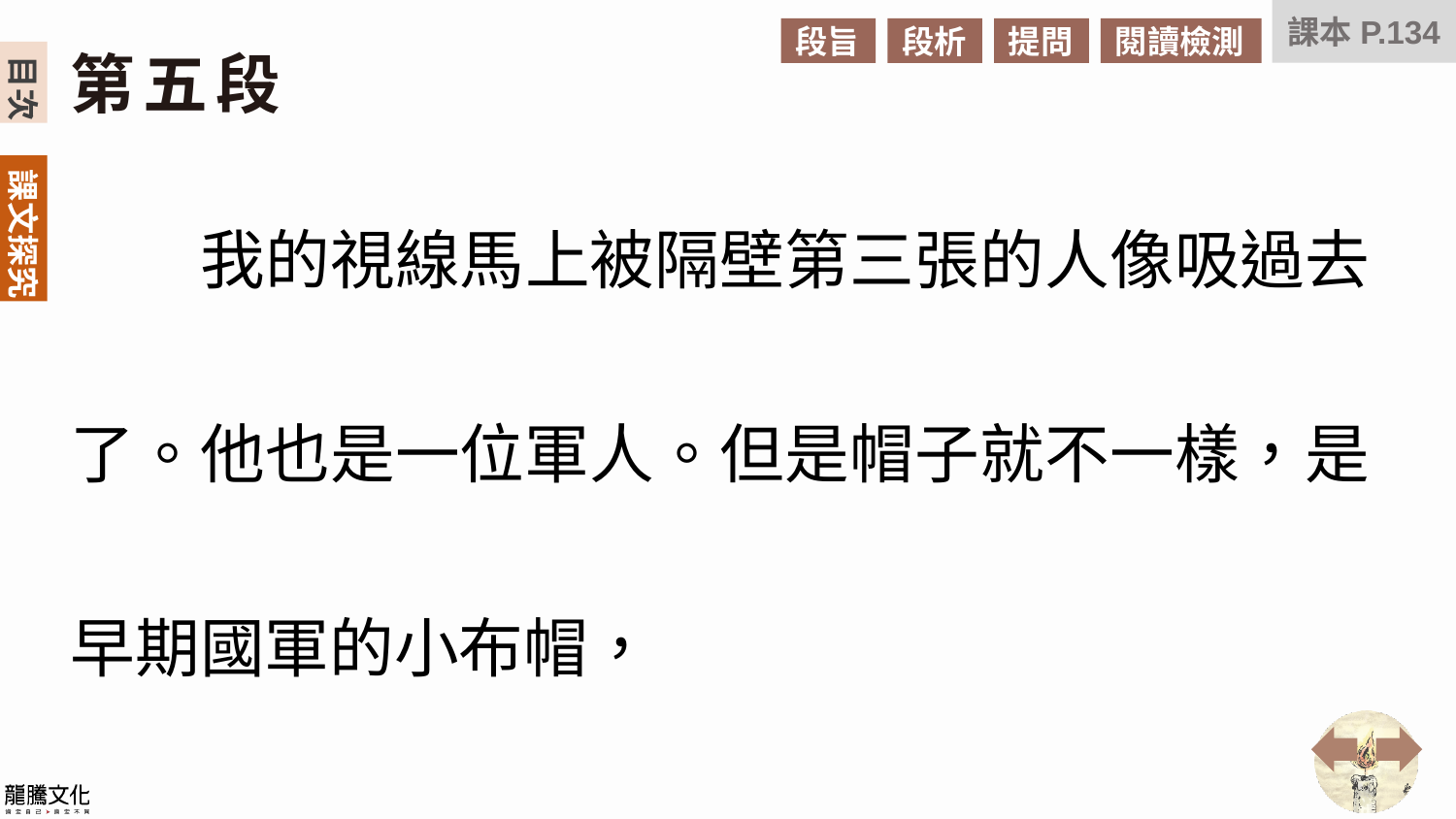

課本P.134
段旨
段析
提問
閱讀檢測
第五段
　　我的視線馬上被隔壁第三張的人像吸過去了。他也是一位軍人。但是帽子就不一樣，是早期國軍的小布帽，